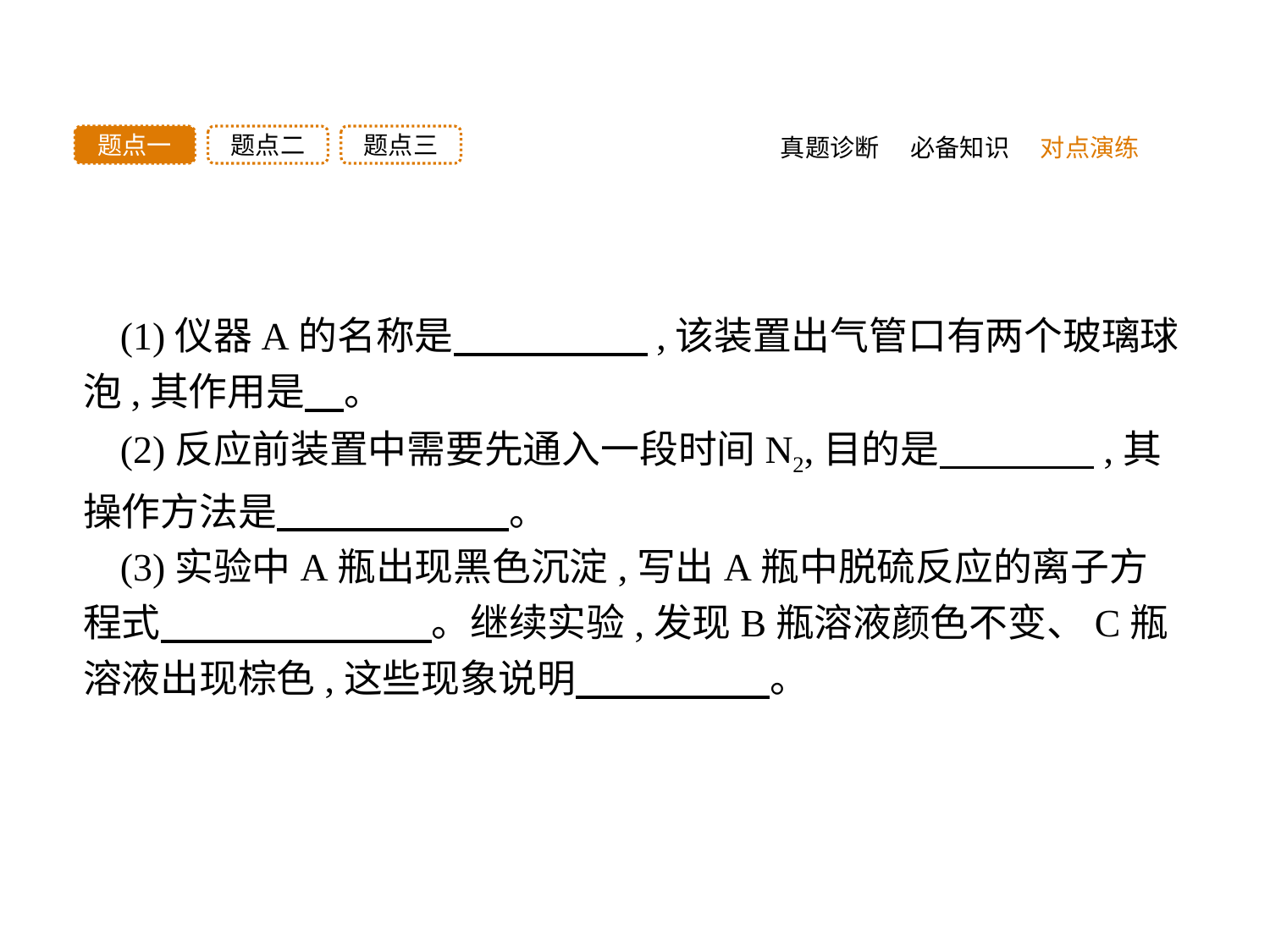

题点三
题点二
题点一
真题诊断
必备知识
对点演练
(1)仪器A的名称是　　　　　,该装置出气管口有两个玻璃球泡,其作用是　。
(2)反应前装置中需要先通入一段时间N2,目的是　　　　,其操作方法是　　　　　　。
(3)实验中A瓶出现黑色沉淀,写出A瓶中脱硫反应的离子方程式　　　　　　　。继续实验,发现B瓶溶液颜色不变、C瓶溶液出现棕色,这些现象说明　　　　　。